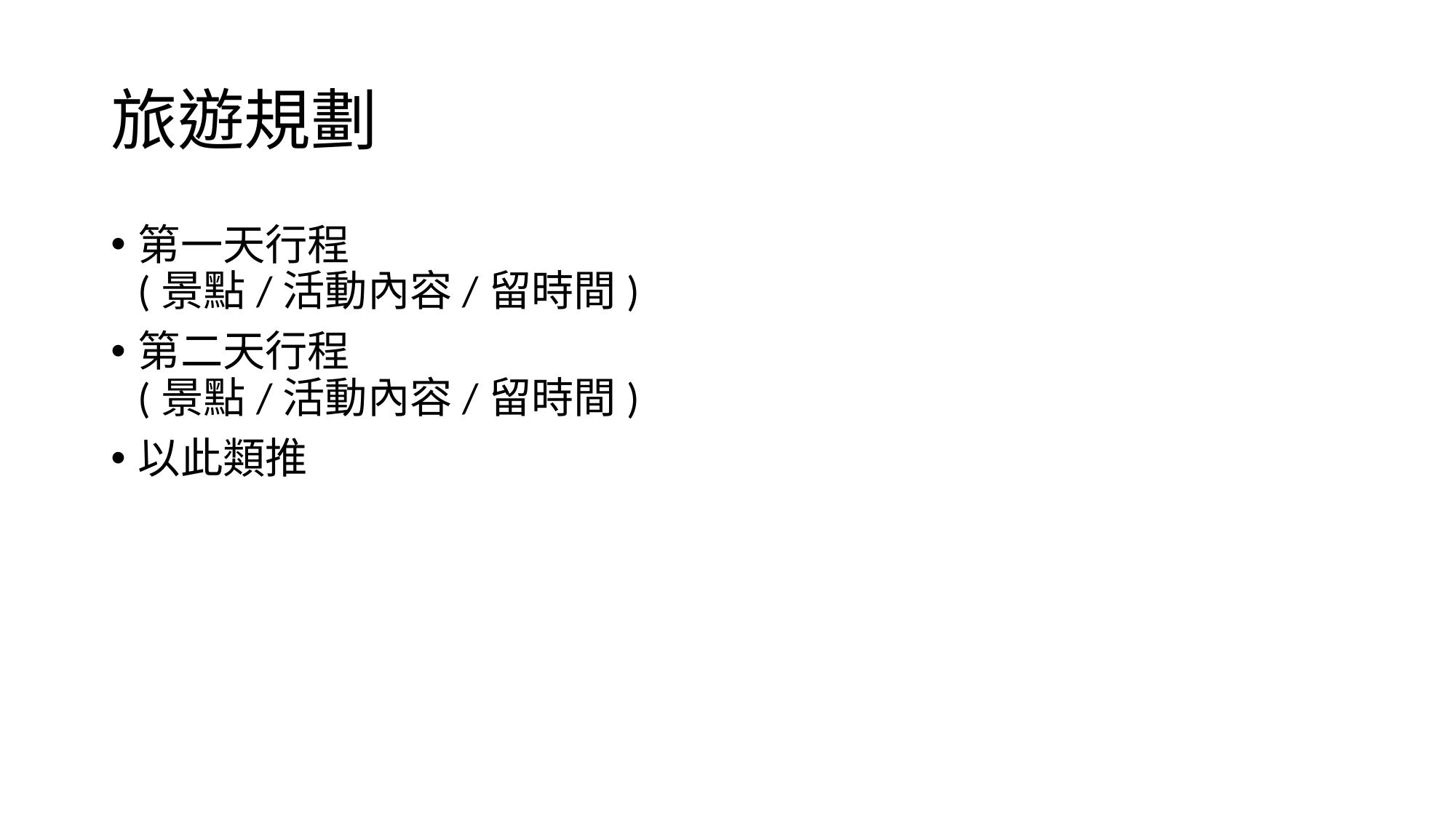

# 旅遊規劃
第一天行程
(景點/活動內容/留時間)
第二天行程
(景點/活動內容/留時間)
以此類推